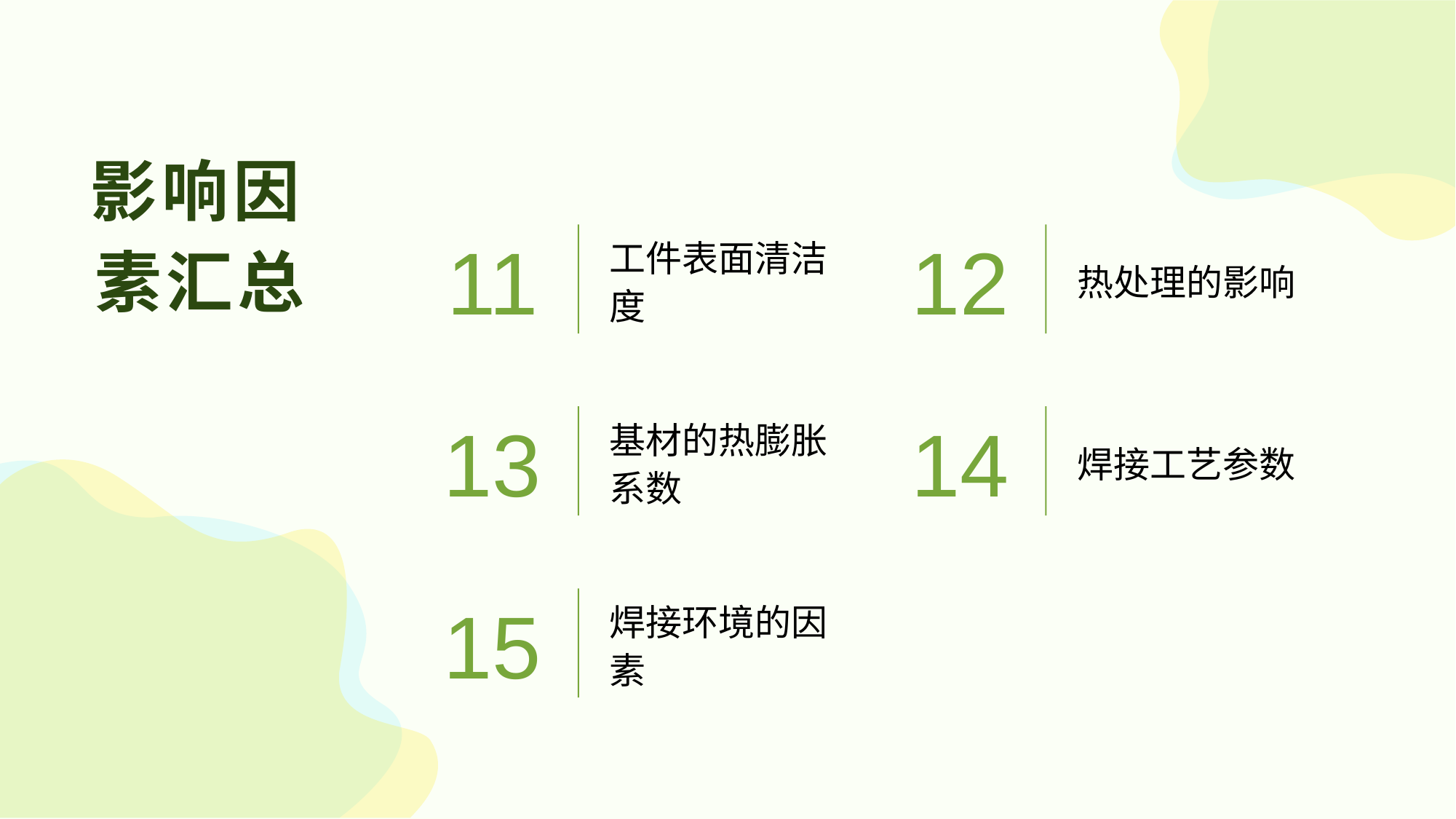

影响因素汇总
11
12

工件表面清洁度

热处理的影响
13
14

基材的热膨胀系数

焊接工艺参数
15

焊接环境的因素